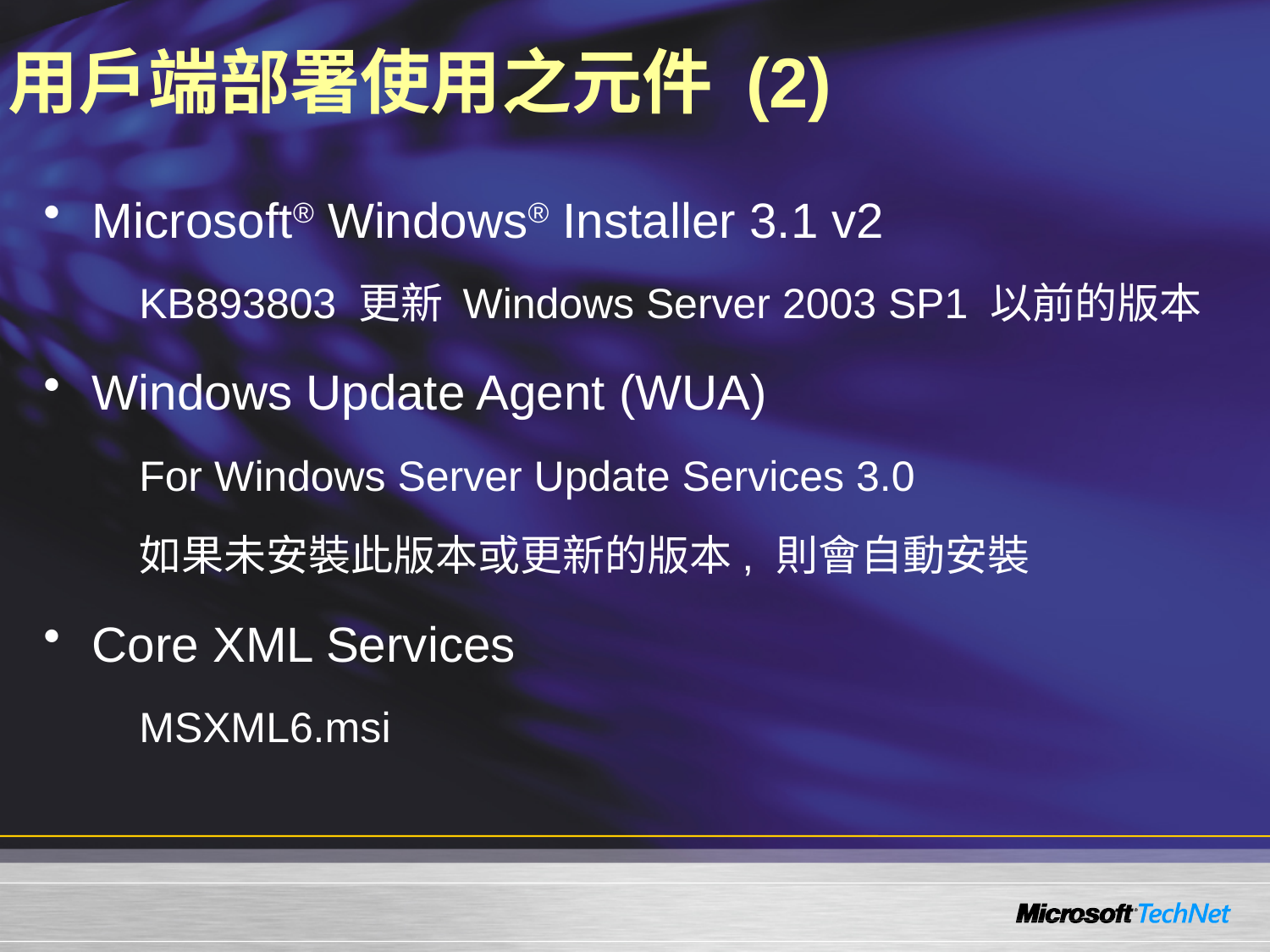

# 用戶端部署使用之元件 (2)
Microsoft® Windows® Installer 3.1 v2
KB893803 更新 Windows Server 2003 SP1 以前的版本
Windows Update Agent (WUA)
For Windows Server Update Services 3.0
如果未安裝此版本或更新的版本, 則會自動安裝
Core XML Services
MSXML6.msi